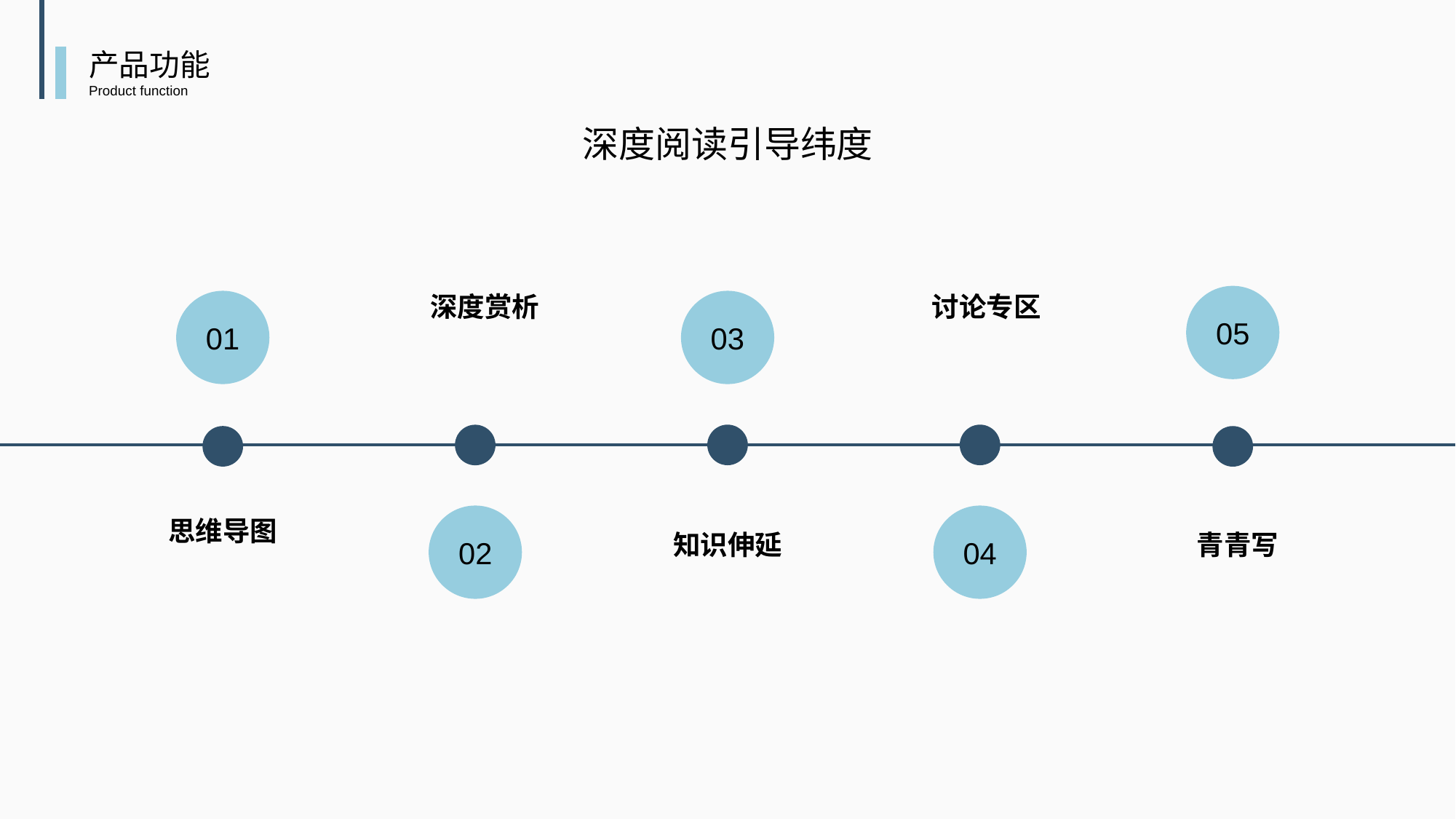

产品功能
Product function
深度阅读引导纬度
深度赏析
讨论专区
05
01
03

思维导图

02
04
知识伸延
青青写